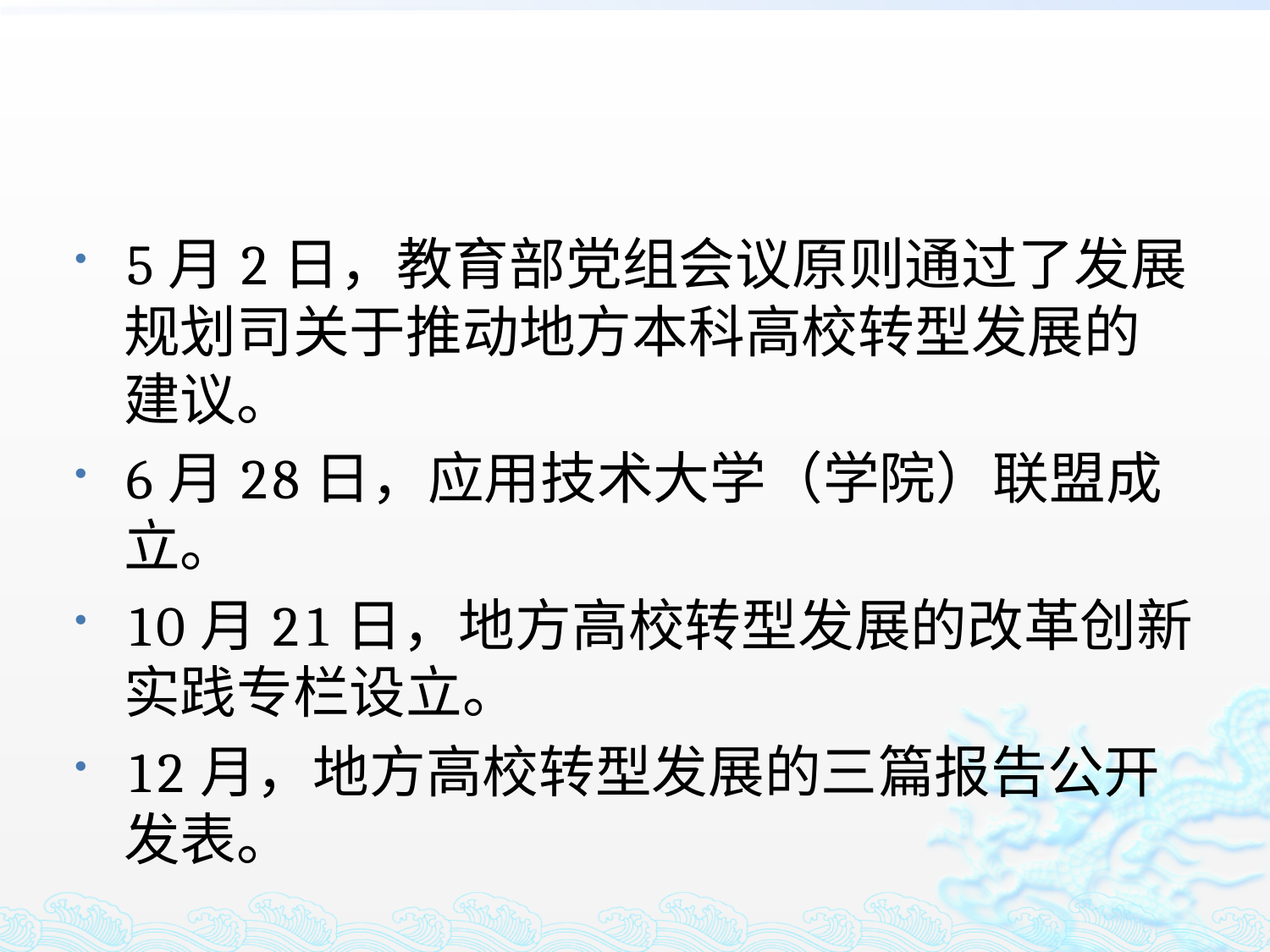

#
5月2日，教育部党组会议原则通过了发展规划司关于推动地方本科高校转型发展的建议。
6月28日，应用技术大学（学院）联盟成立。
10月21日，地方高校转型发展的改革创新实践专栏设立。
12月，地方高校转型发展的三篇报告公开发表。